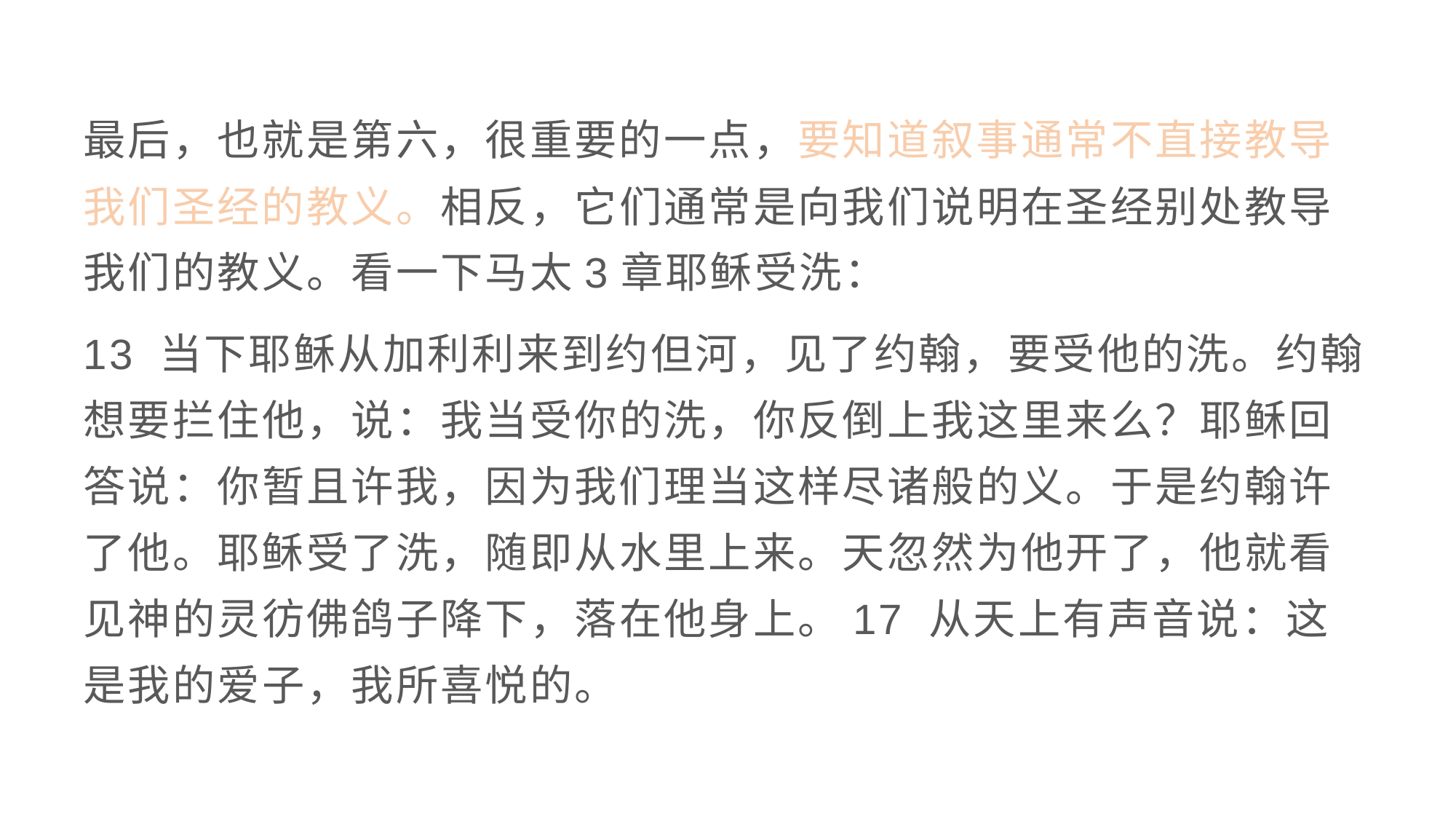

最后，也就是第六，很重要的一点，要知道叙事通常不直接教导我们圣经的教义。相反，它们通常是向我们说明在圣经别处教导我们的教义。看一下马太3章耶稣受洗：
13 当下耶稣从加利利来到约但河，见了约翰，要受他的洗。约翰想要拦住他，说：我当受你的洗，你反倒上我这里来么？耶稣回答说：你暂且许我，因为我们理当这样尽诸般的义。于是约翰许了他。耶稣受了洗，随即从水里上来。天忽然为他开了，他就看见神的灵彷佛鸽子降下，落在他身上。17 从天上有声音说：这是我的爱子，我所喜悦的。